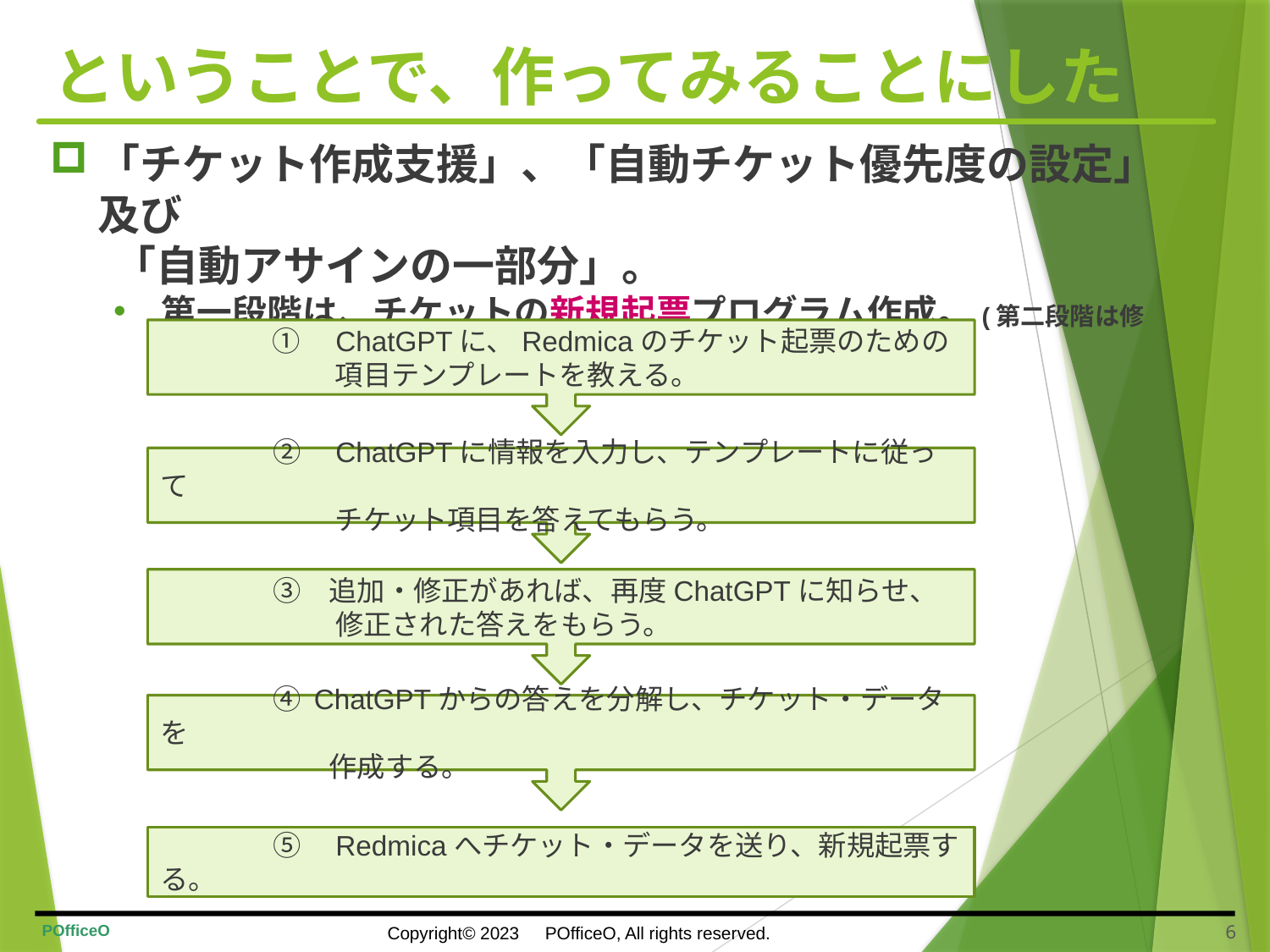

# ということで、作ってみることにした
「チケット作成支援」、「自動チケット優先度の設定」及び
「自動アサインの一部分」。
第一段階は、チケットの新規起票プログラム作成。(第二段階は修正？？)
　　　　①　ChatGPTに、Redmicaのチケット起票のための
　　　　　　 項目テンプレートを教える。
　　　　②　ChatGPTに情報を入力し、テンプレートに従って
　　　　　　 チケット項目を答えてもらう。
　　　　③　追加・修正があれば、再度ChatGPTに知らせ、
　　　　　　 修正された答えをもらう。
　　　　④ ChatGPTからの答えを分解し、チケット・データを
　　　　　　作成する。
　　　　⑤　Redmicaへチケット・データを送り、新規起票する。
6